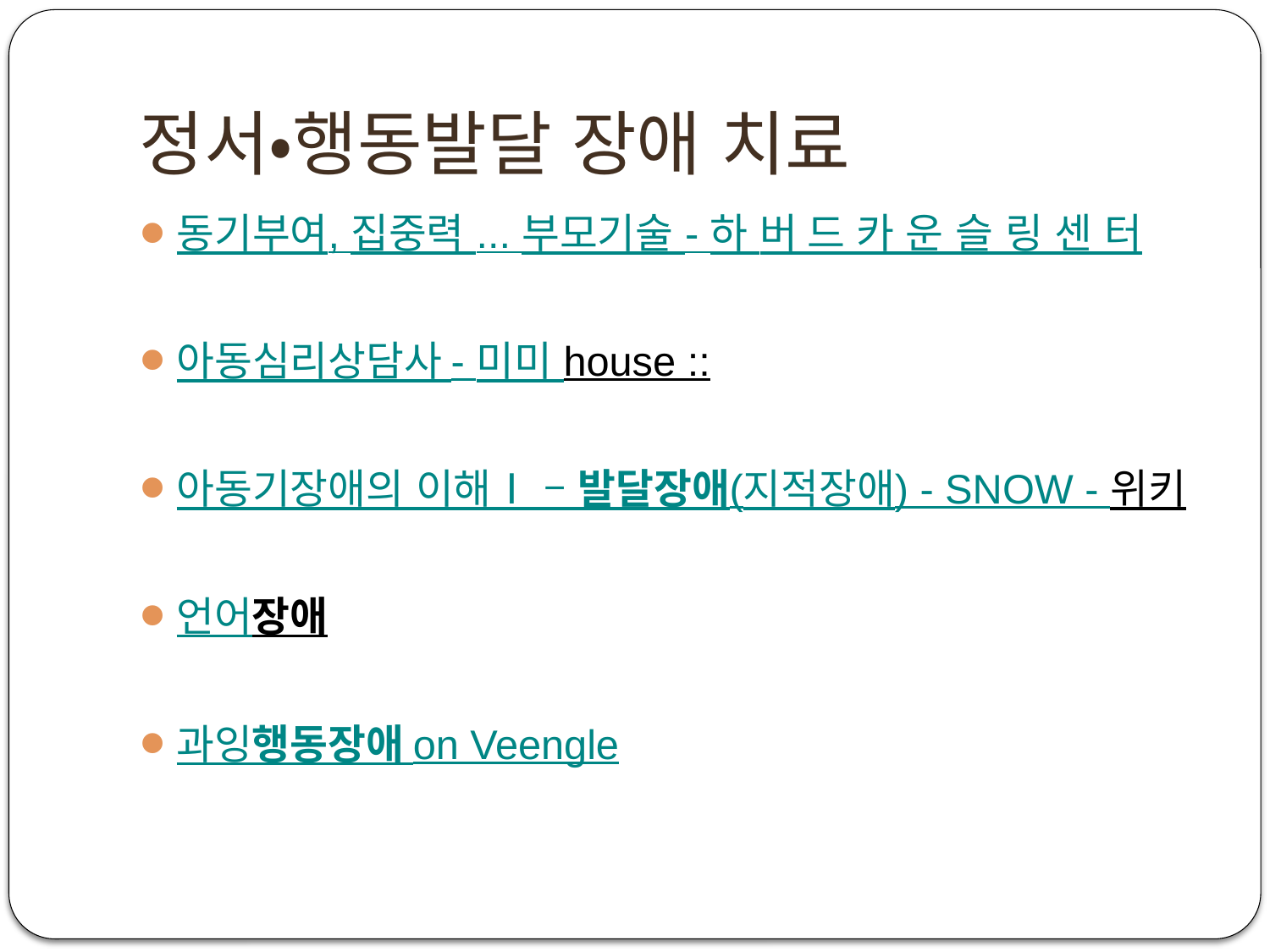

# 정서‧행동발달 장애 치료
동기부여, 집중력 ... 부모기술 - 하 버 드 카 운 슬 링 센 터

아동심리상담사 - 미미 house ::

아동기장애의 이해Ⅰ – 발달장애(지적장애) - SNOW - 위키

언어장애

과잉행동장애 on Veengle